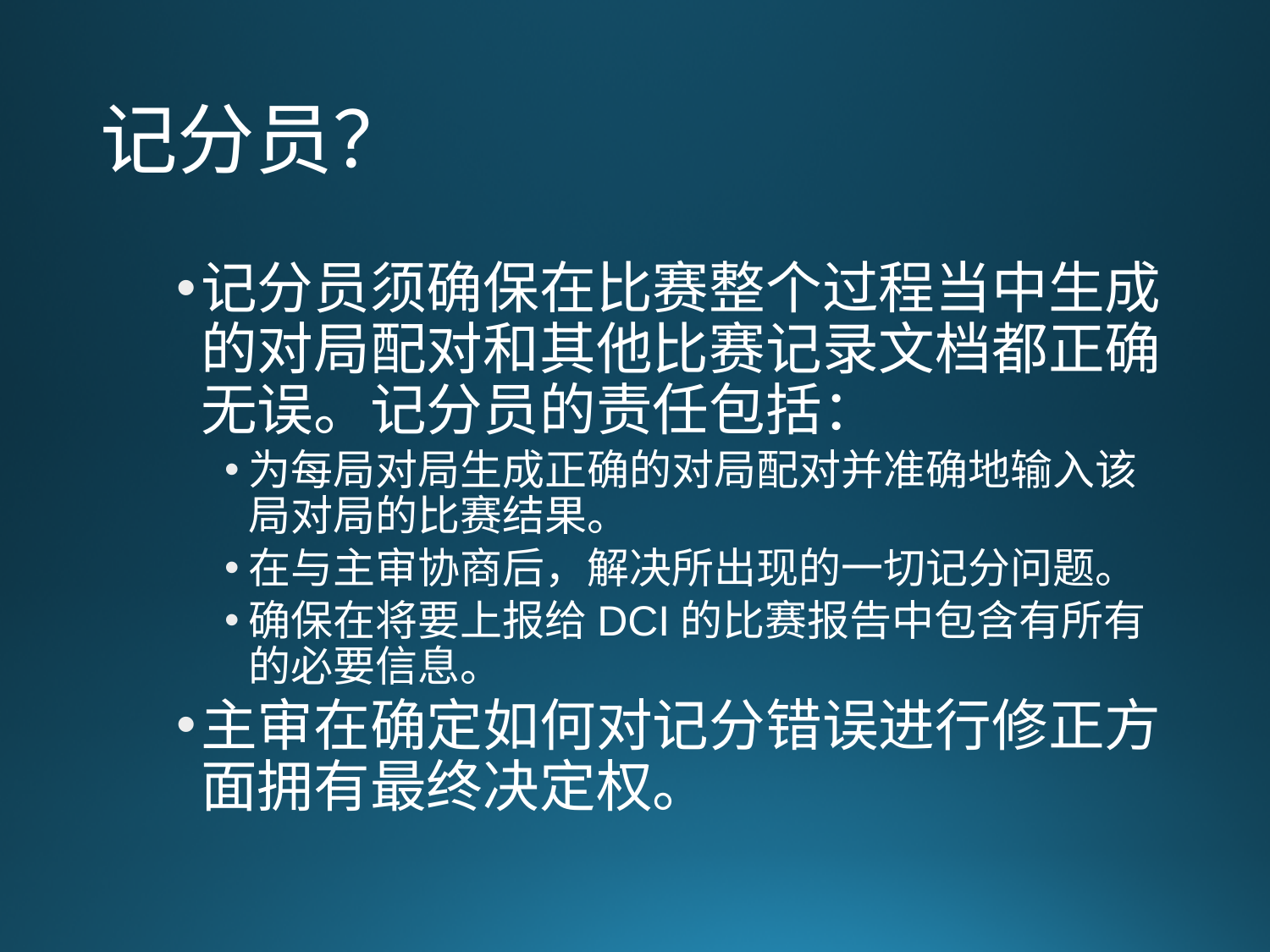

# 记分员？
记分员须确保在比赛整个过程当中生成的对局配对和其他比赛记录文档都正确无误。记分员的责任包括：
为每局对局生成正确的对局配对并准确地输入该局对局的比赛结果。
在与主审协商后，解决所出现的一切记分问题。
确保在将要上报给DCI的比赛报告中包含有所有的必要信息。
主审在确定如何对记分错误进行修正方面拥有最终决定权。